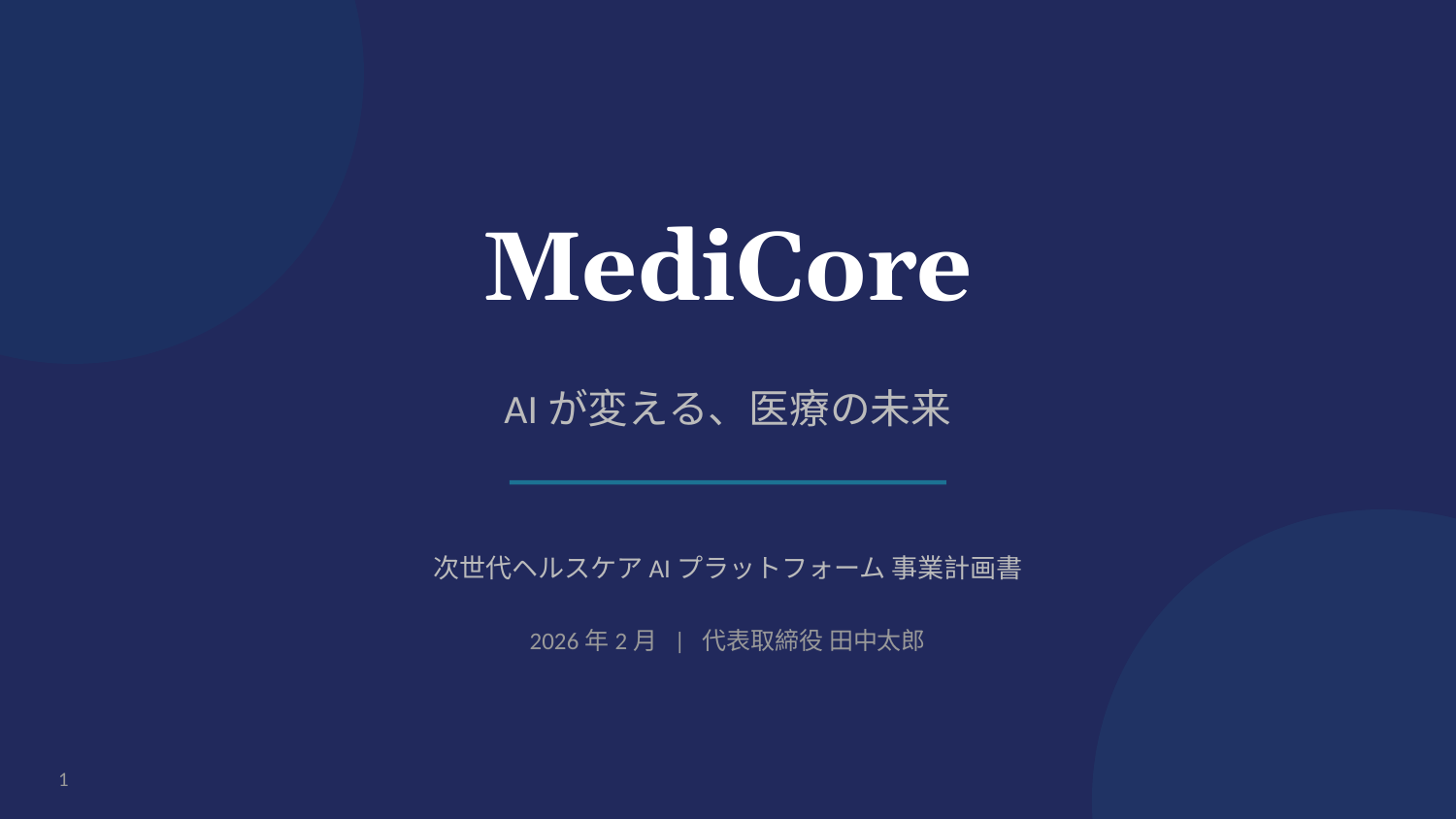

MediCore
AIが変える、医療の未来

次世代ヘルスケアAIプラットフォーム 事業計画書
2026年2月  |  代表取締役 田中太郎
1